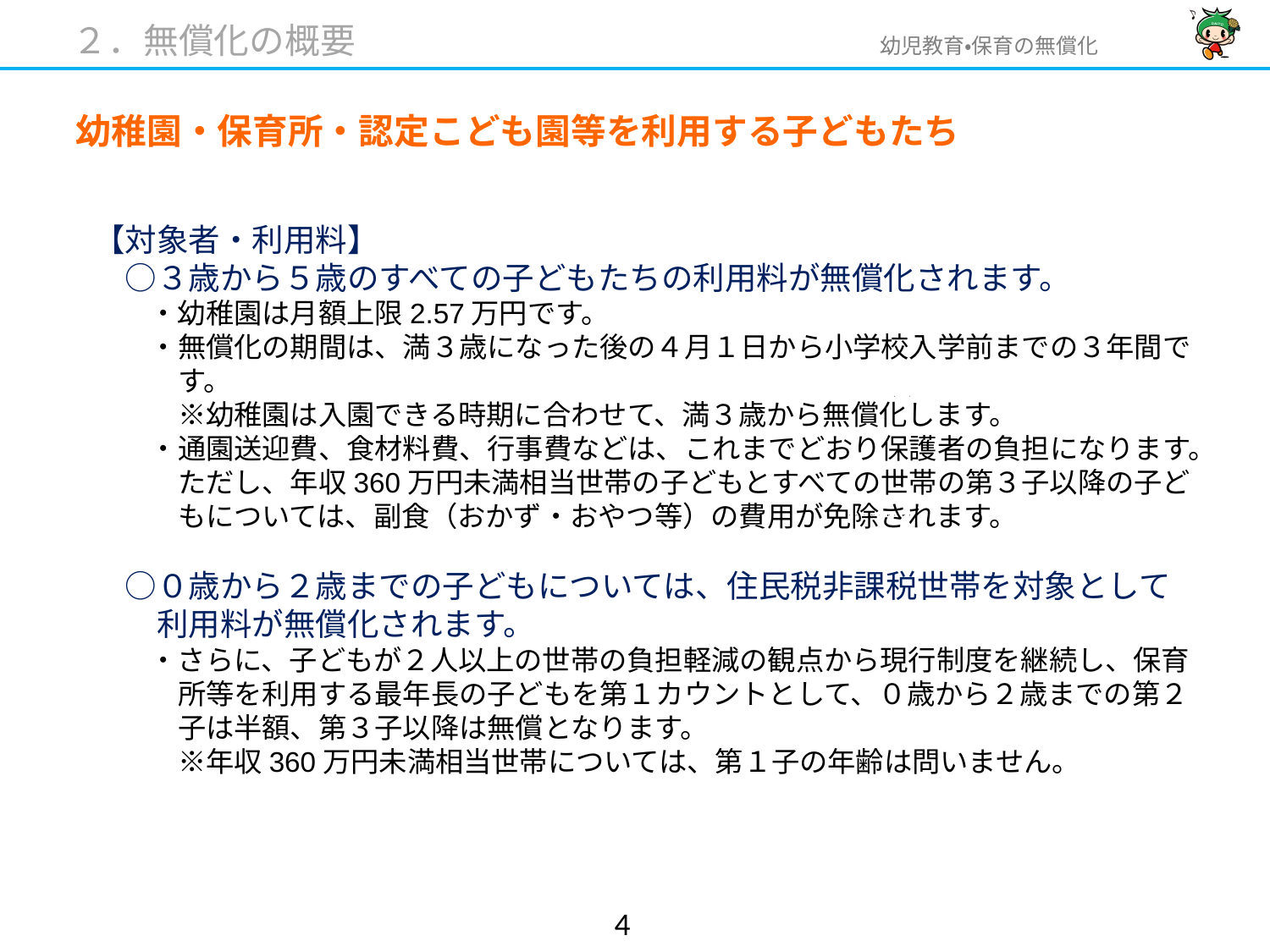

２．無償化の概要

# 幼稚園・保育所・認定こども園等を利用する子どもたち
【対象者・利用料】
　○３歳から５歳のすべての子どもたちの利用料が無償化されます。
　　・幼稚園は月額上限2.57万円です。
　　・無償化の期間は、満３歳になった後の４月１日から小学校入学前までの３年間で
　　　す。
　　　※幼稚園は入園できる時期に合わせて、満３歳から無償化します。
　　・通園送迎費、食材料費、行事費などは、これまでどおり保護者の負担になります。
　　　ただし、年収360万円未満相当世帯の子どもとすべての世帯の第３子以降の子ど
　　　もについては、副食（おかず・おやつ等）の費用が免除されます。

　○０歳から２歳までの子どもについては、住民税非課税世帯を対象として
　　利用料が無償化されます。
　　・さらに、子どもが２人以上の世帯の負担軽減の観点から現行制度を継続し、保育
　　　所等を利用する最年長の子どもを第１カウントとして、０歳から２歳までの第２
　　　子は半額、第３子以降は無償となります。
　　　※年収360万円未満相当世帯については、第１子の年齢は問いません。

4